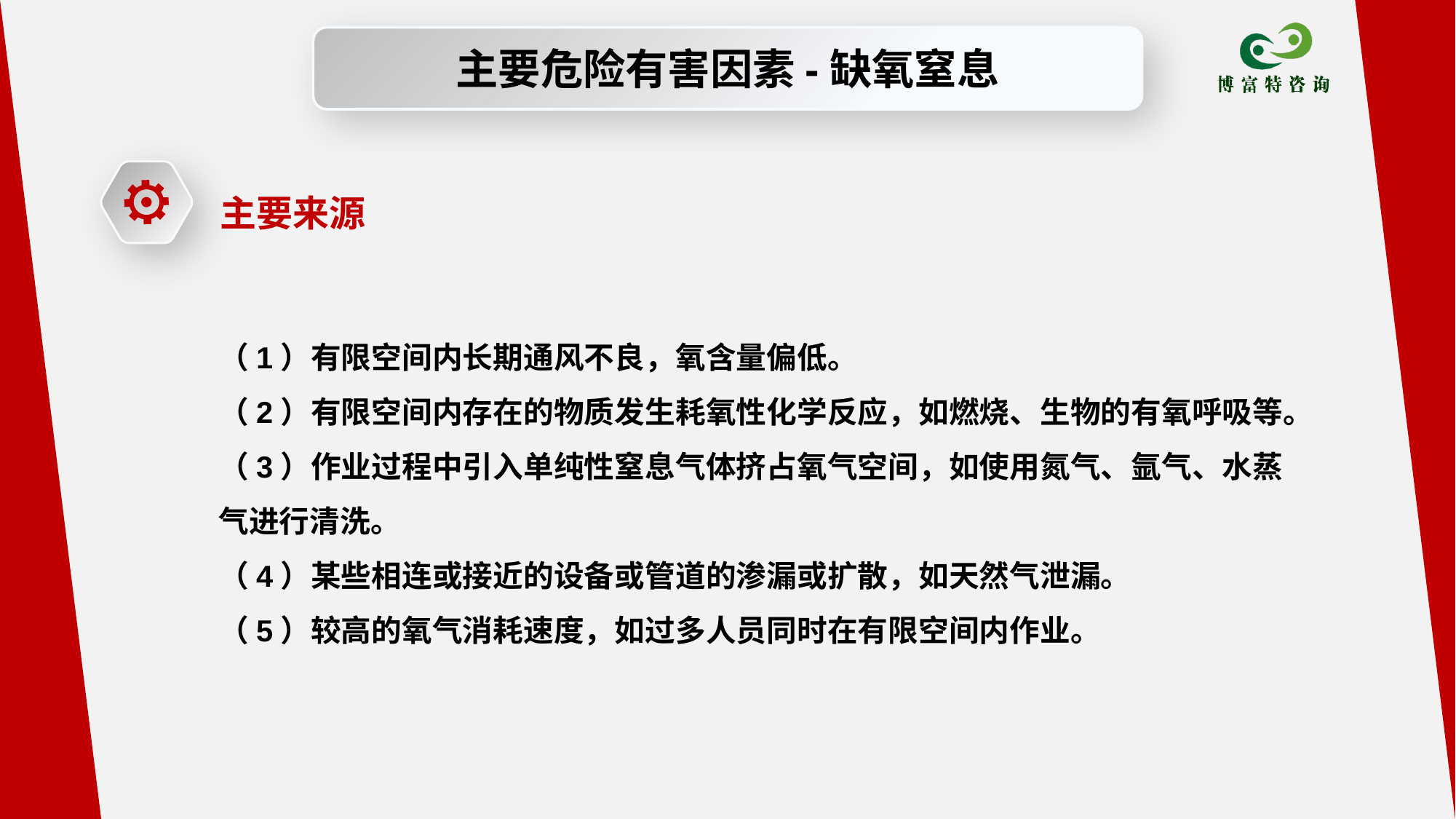

主要危险有害因素-缺氧窒息

主要来源

（1）有限空间内长期通风不良，氧含量偏低。
（2）有限空间内存在的物质发生耗氧性化学反应，如燃烧、生物的有氧呼吸等。
（3）作业过程中引入单纯性窒息气体挤占氧气空间，如使用氮气、氩气、水蒸气进行清洗。
（4）某些相连或接近的设备或管道的渗漏或扩散，如天然气泄漏。
（5）较高的氧气消耗速度，如过多人员同时在有限空间内作业。